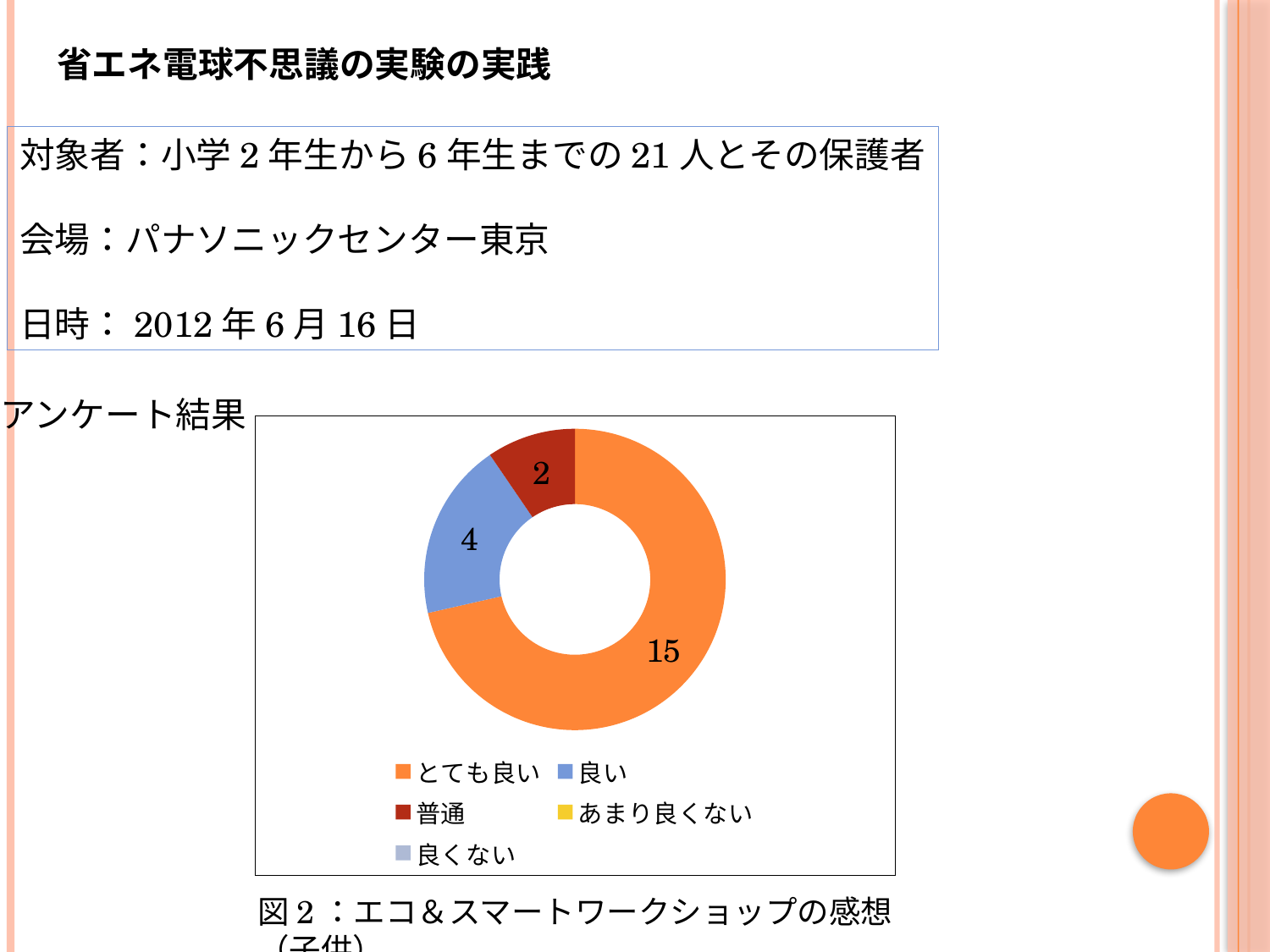

省エネ電球不思議の実験の実践
対象者：小学2年生から6年生までの21人とその保護者

会場：パナソニックセンター東京

日時：2012年6月16日
アンケート結果

### Chart

| Category |  |
|---|---|
| とても良い | 15.0 |
| 良い | 4.0 |
| 普通 | 2.0 |
| あまり良くない | 0.0 |
| 良くない | 0.0 |
図2：エコ＆スマートワークショップの感想（子供）